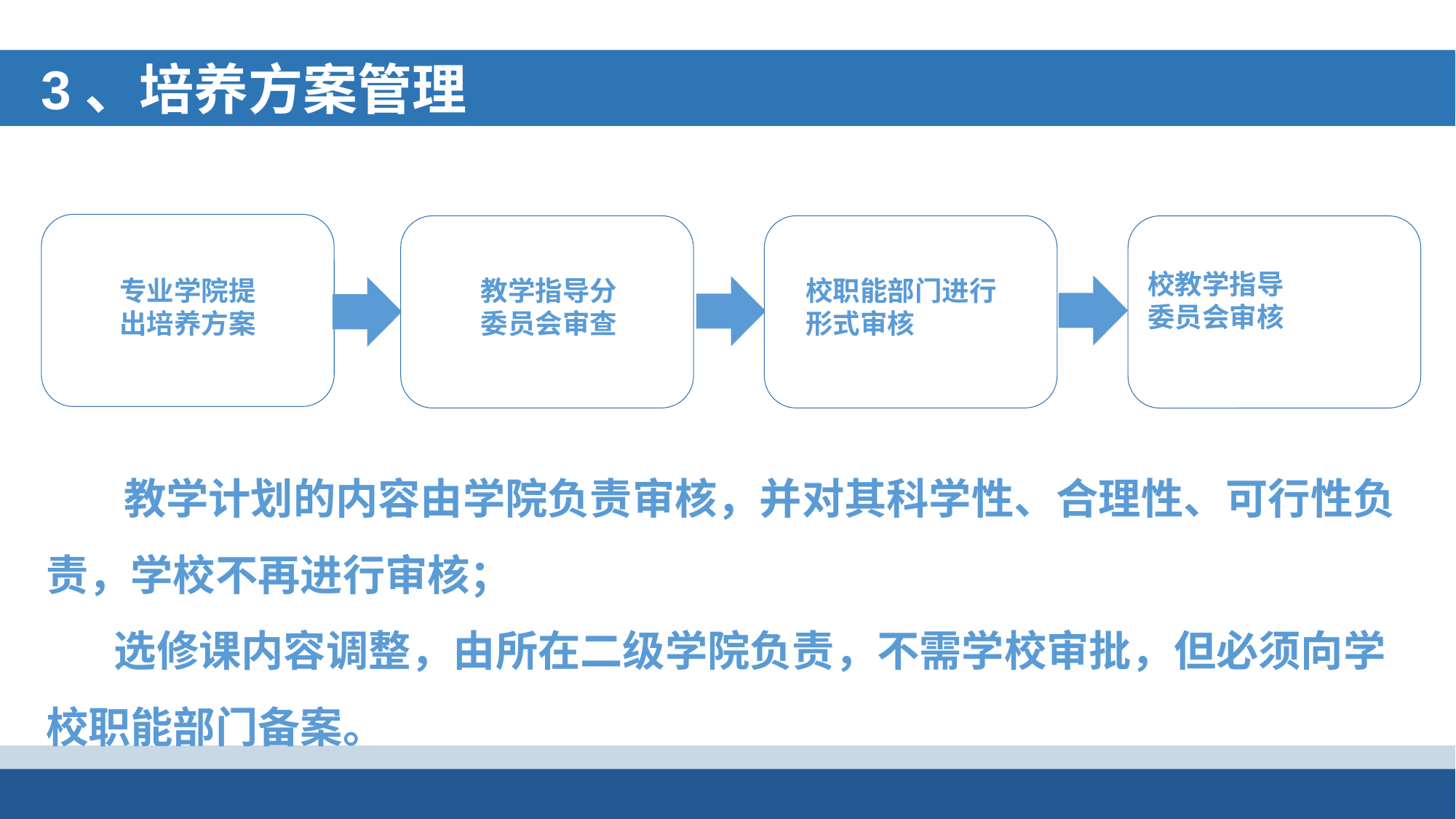

3、培养方案管理

校教学指导
委员会审核
专业学院提
出培养方案
教学指导分
委员会审查
校职能部门进行形式审核

       教学计划的内容由学院负责审核，并对其科学性、合理性、可行性负责，学校不再进行审核；
      选修课内容调整，由所在二级学院负责，不需学校审批，但必须向学校职能部门备案。